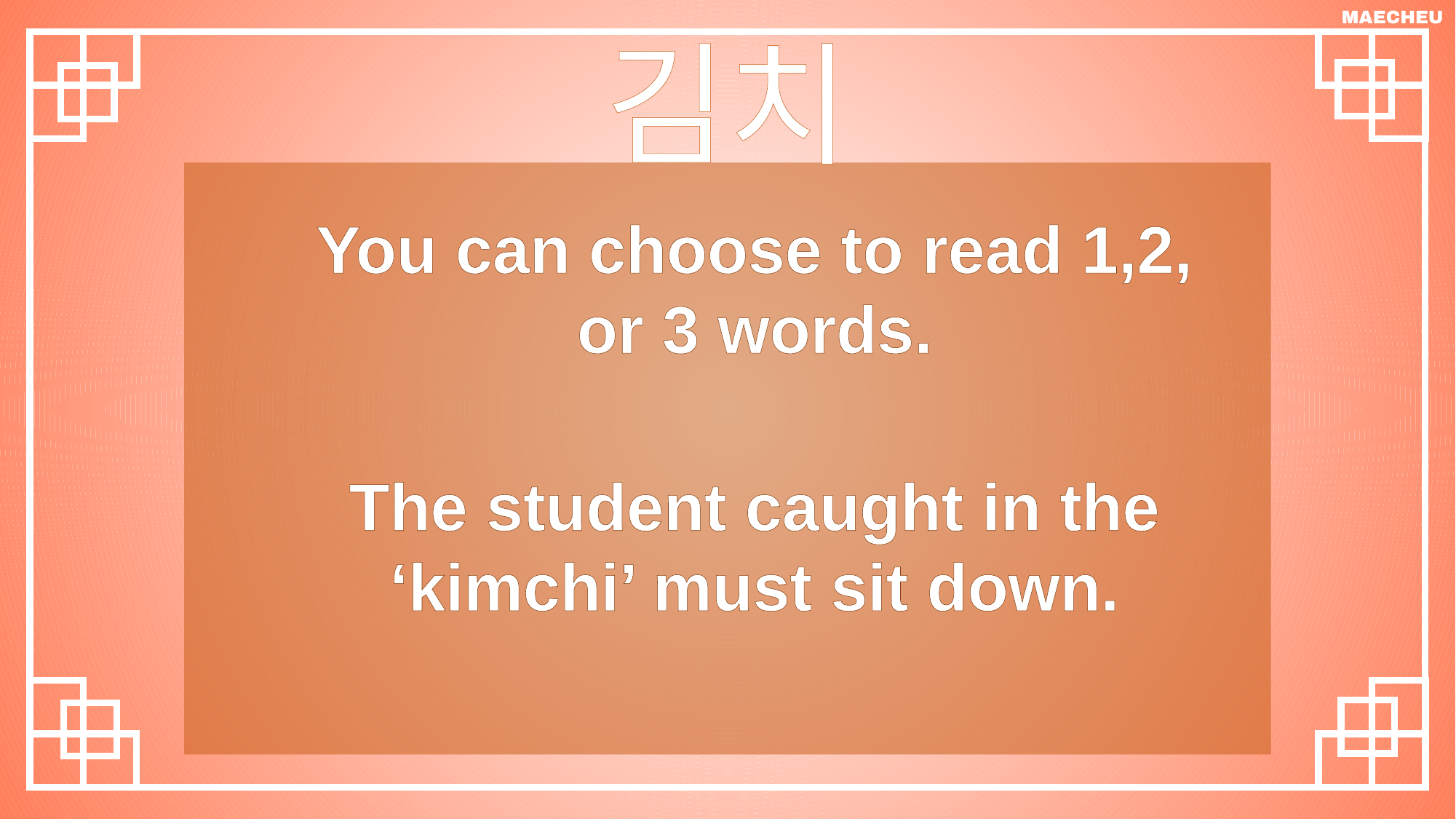

김치

You can choose to read 1,2, or 3 words.
The student caught in the ‘kimchi’ must sit down.